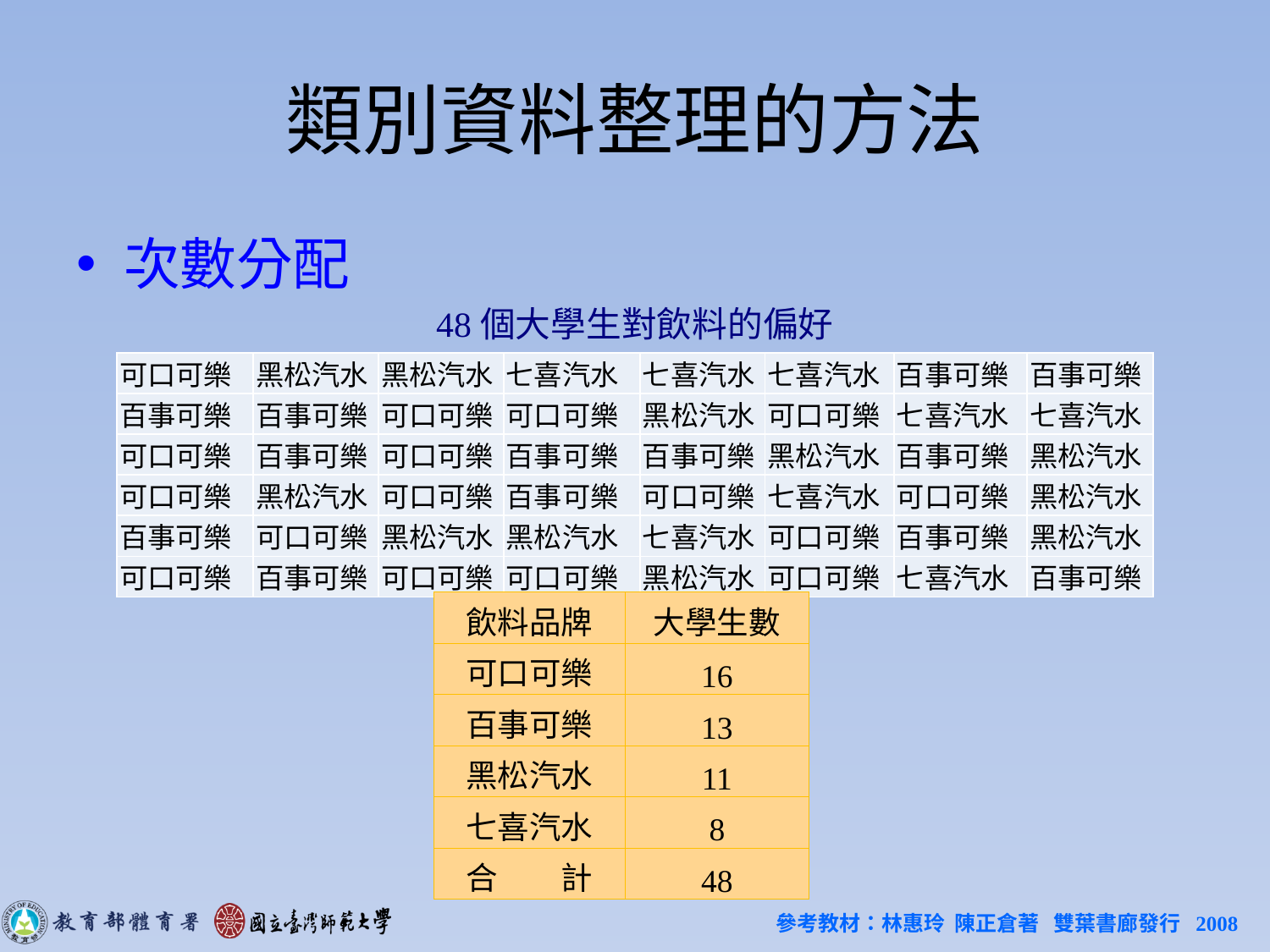

# 類別資料整理的方法
次數分配

48個大學生對飲料的偏好
| 可口可樂 | 黑松汽水 | 黑松汽水 | 七喜汽水 | 七喜汽水 | 七喜汽水 | 百事可樂 | 百事可樂 |
| --- | --- | --- | --- | --- | --- | --- | --- |
| 百事可樂 | 百事可樂 | 可口可樂 | 可口可樂 | 黑松汽水 | 可口可樂 | 七喜汽水 | 七喜汽水 |
| 可口可樂 | 百事可樂 | 可口可樂 | 百事可樂 | 百事可樂 | 黑松汽水 | 百事可樂 | 黑松汽水 |
| 可口可樂 | 黑松汽水 | 可口可樂 | 百事可樂 | 可口可樂 | 七喜汽水 | 可口可樂 | 黑松汽水 |
| 百事可樂 | 可口可樂 | 黑松汽水 | 黑松汽水 | 七喜汽水 | 可口可樂 | 百事可樂 | 黑松汽水 |
| 可口可樂 | 百事可樂 | 可口可樂 | 可口可樂 | 黑松汽水 | 可口可樂 | 七喜汽水 | 百事可樂 |
| 飲料品牌 | 大學生數 |
| --- | --- |
| 可口可樂 | 16 |
| 百事可樂 | 13 |
| 黑松汽水 | 11 |
| 七喜汽水 | 8 |
| 合　　計 | 48 |
參考教材：林惠玲  陳正倉著   雙葉書廊發行  2008